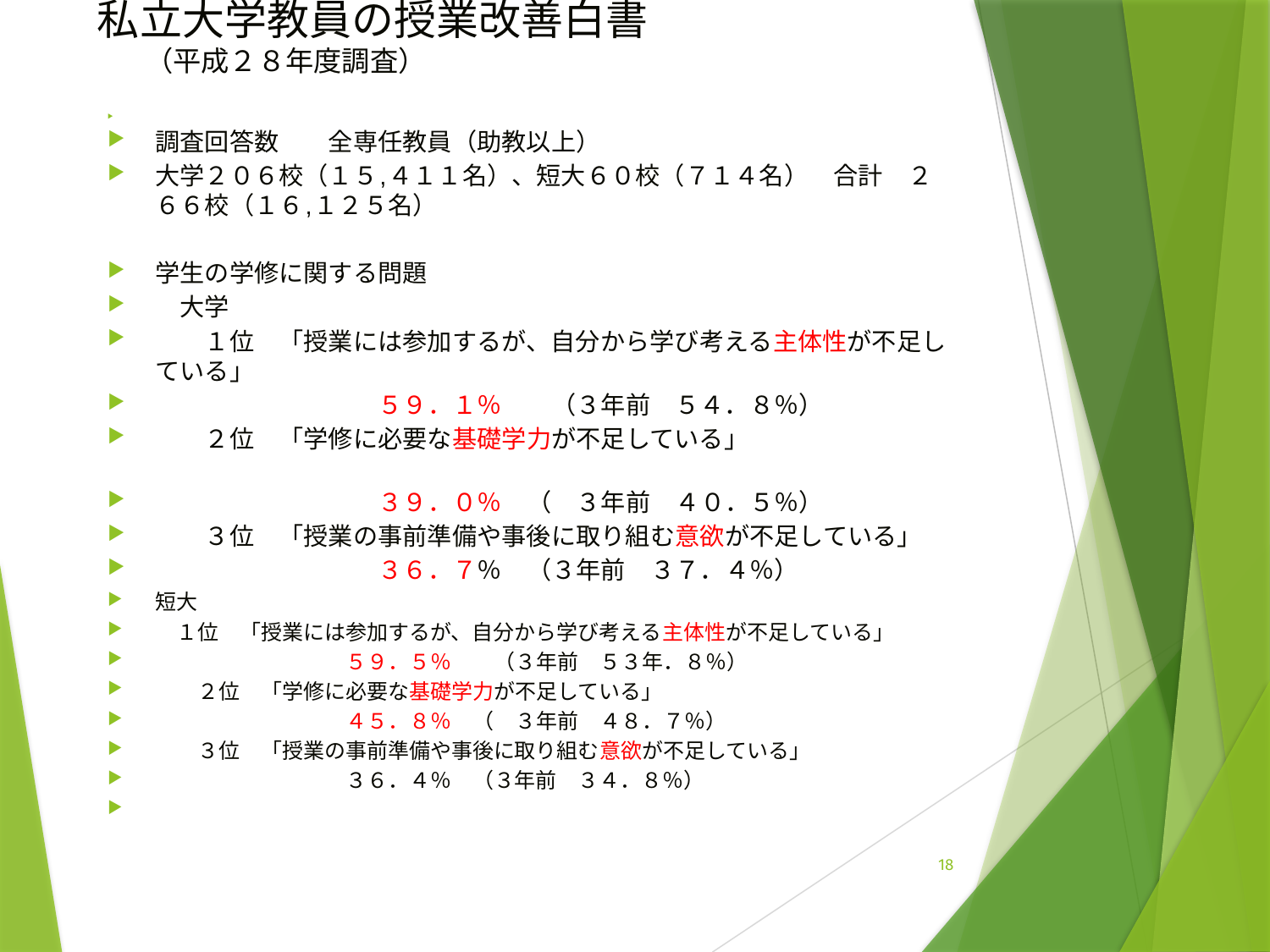

# 私立大学教員の授業改善白書 （平成２８年度調査）

調査回答数　　全専任教員（助教以上）
大学２０６校（１５,４１１名）、短大６０校（７１４名）　合計　２６６校（１６,１２５名）

学生の学修に関する問題
　大学
　　１位　「授業には参加するが、自分から学び考える主体性が不足している」
　　　　　　　　　５９．１％　　（３年前　５４．８％）
　　２位　「学修に必要な基礎学力が不足している」
　　　　　　　　　３９．０％　（　３年前　４０．５％）
　　３位　「授業の事前準備や事後に取り組む意欲が不足している」
　　　　　　　　　３６．７％　（３年前　３７．４％）
短大
　１位　「授業には参加するが、自分から学び考える主体性が不足している」
　　　　　　　　　５９．５％　　（３年前　５３年．８％）
　　２位　「学修に必要な基礎学力が不足している」
　　　　　　　　　４５．８％　（　３年前　４８．７％）
　　３位　「授業の事前準備や事後に取り組む意欲が不足している」
　　　　　　　　　３６．４％　（３年前　３４．８％）

18